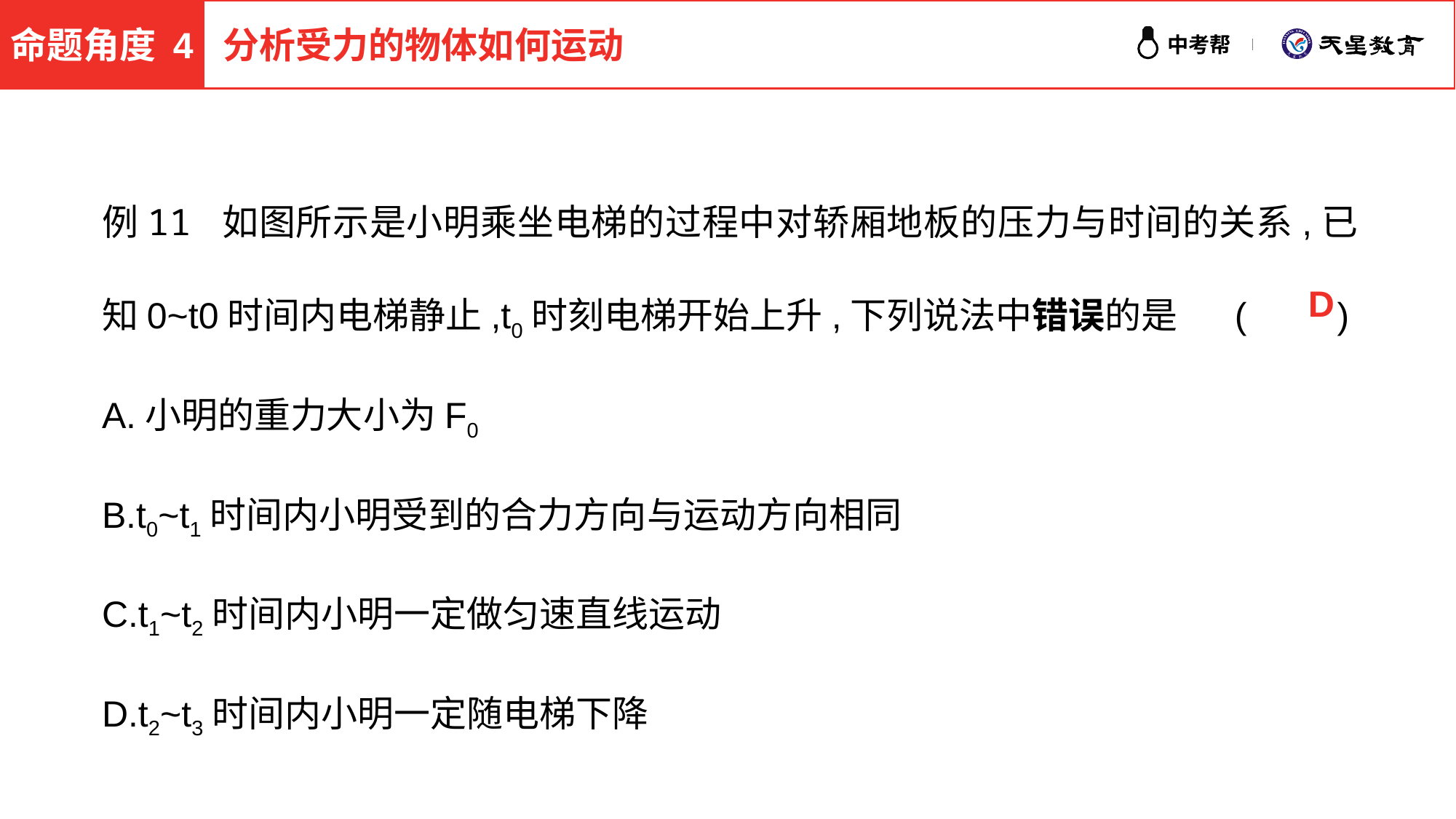

命题角度 4
分析受力的物体如何运动
例11  如图所示是小明乘坐电梯的过程中对轿厢地板的压力与时间的关系,已知0~t0时间内电梯静止,t0时刻电梯开始上升,下列说法中错误的是	    (　　)
A.小明的重力大小为F0
B.t0~t1时间内小明受到的合力方向与运动方向相同
C.t1~t2时间内小明一定做匀速直线运动
D.t2~t3时间内小明一定随电梯下降
D